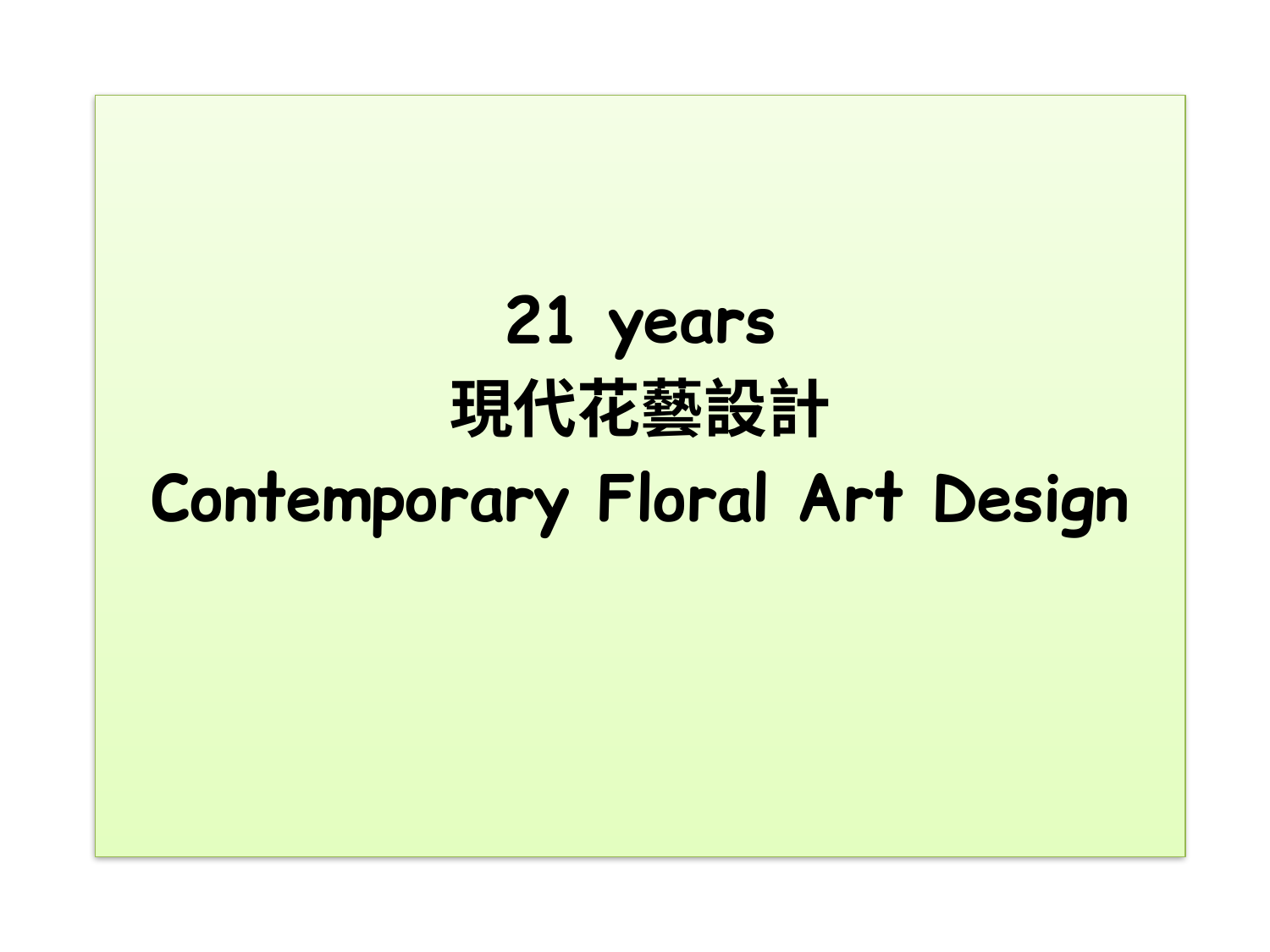

#

21 years
現代花藝設計
Contemporary Floral Art Design